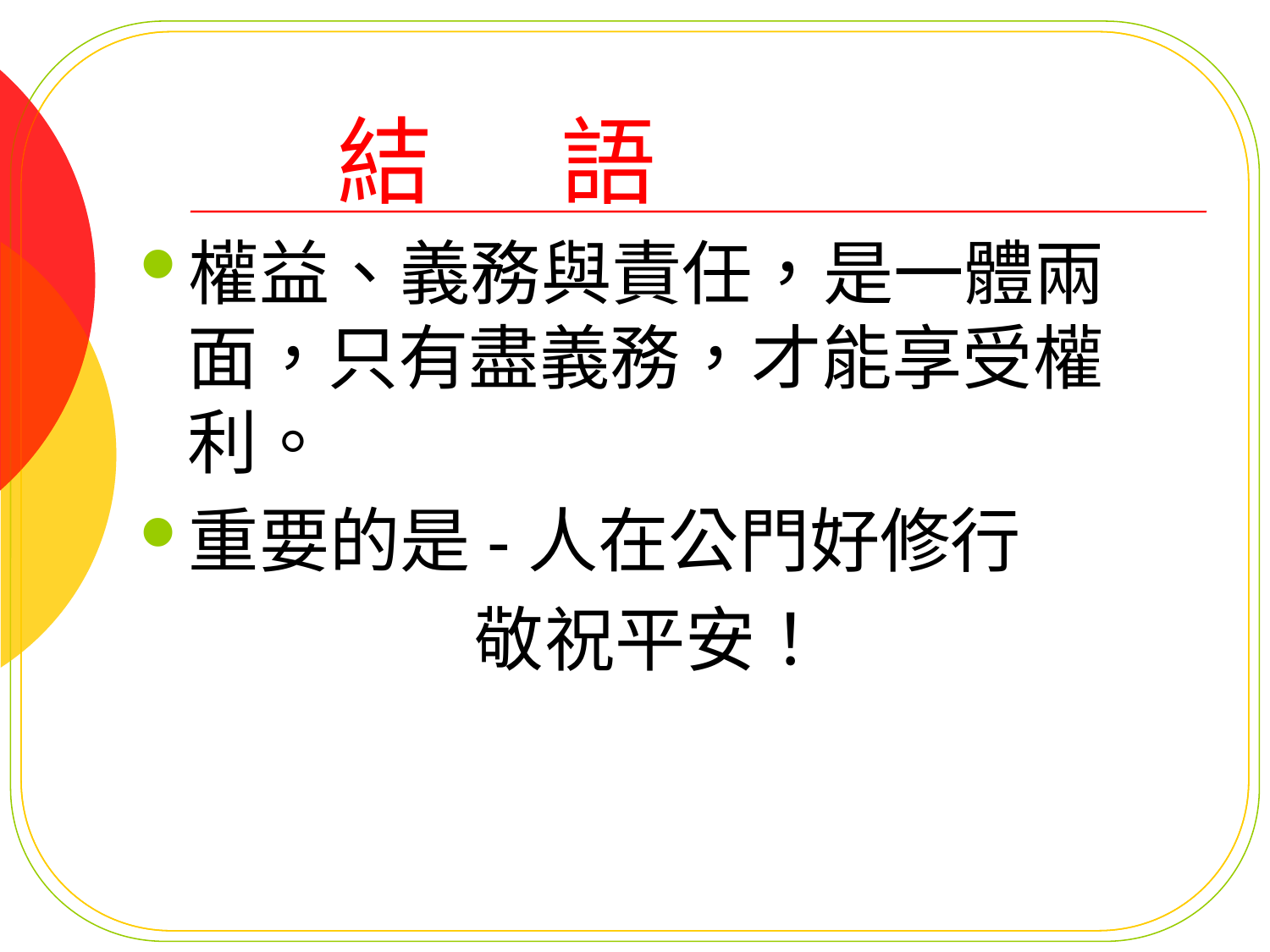

# 結      語
權益、義務與責任，是一體兩面，只有盡義務，才能享受權利。
重要的是-人在公門好修行
                    敬祝平安！